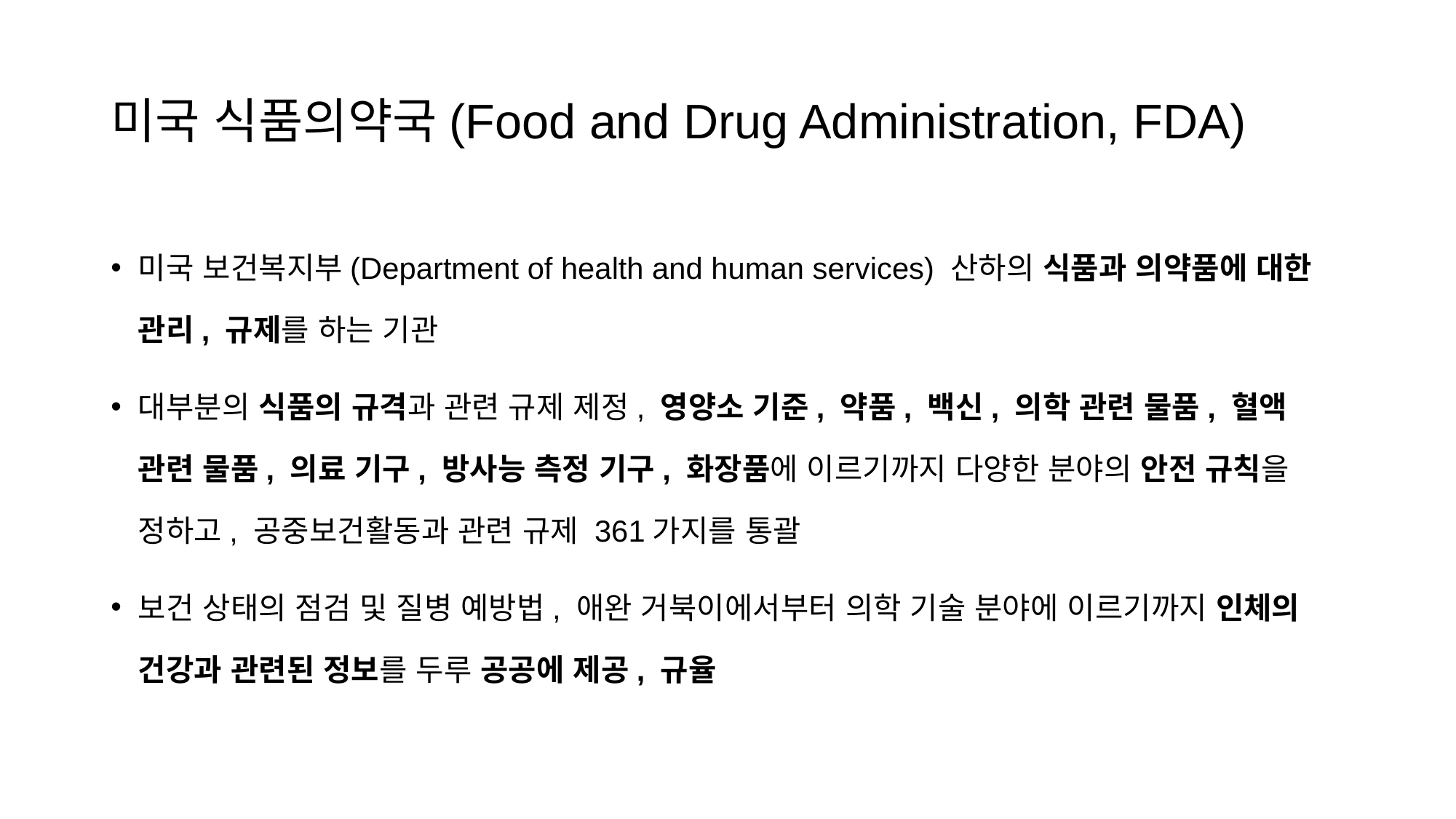

# 미국 식품의약국(Food and Drug Administration, FDA)
미국 보건복지부(Department of health and human services) 산하의 식품과 의약품에 대한 관리, 규제를 하는 기관
대부분의 식품의 규격과 관련 규제 제정, 영양소 기준, 약품, 백신, 의학 관련 물품, 혈액 관련 물품, 의료 기구, 방사능 측정 기구, 화장품에 이르기까지 다양한 분야의 안전 규칙을 정하고, 공중보건활동과 관련 규제 361가지를 통괄
보건 상태의 점검 및 질병 예방법, 애완 거북이에서부터 의학 기술 분야에 이르기까지 인체의 건강과 관련된 정보를 두루 공공에 제공, 규율